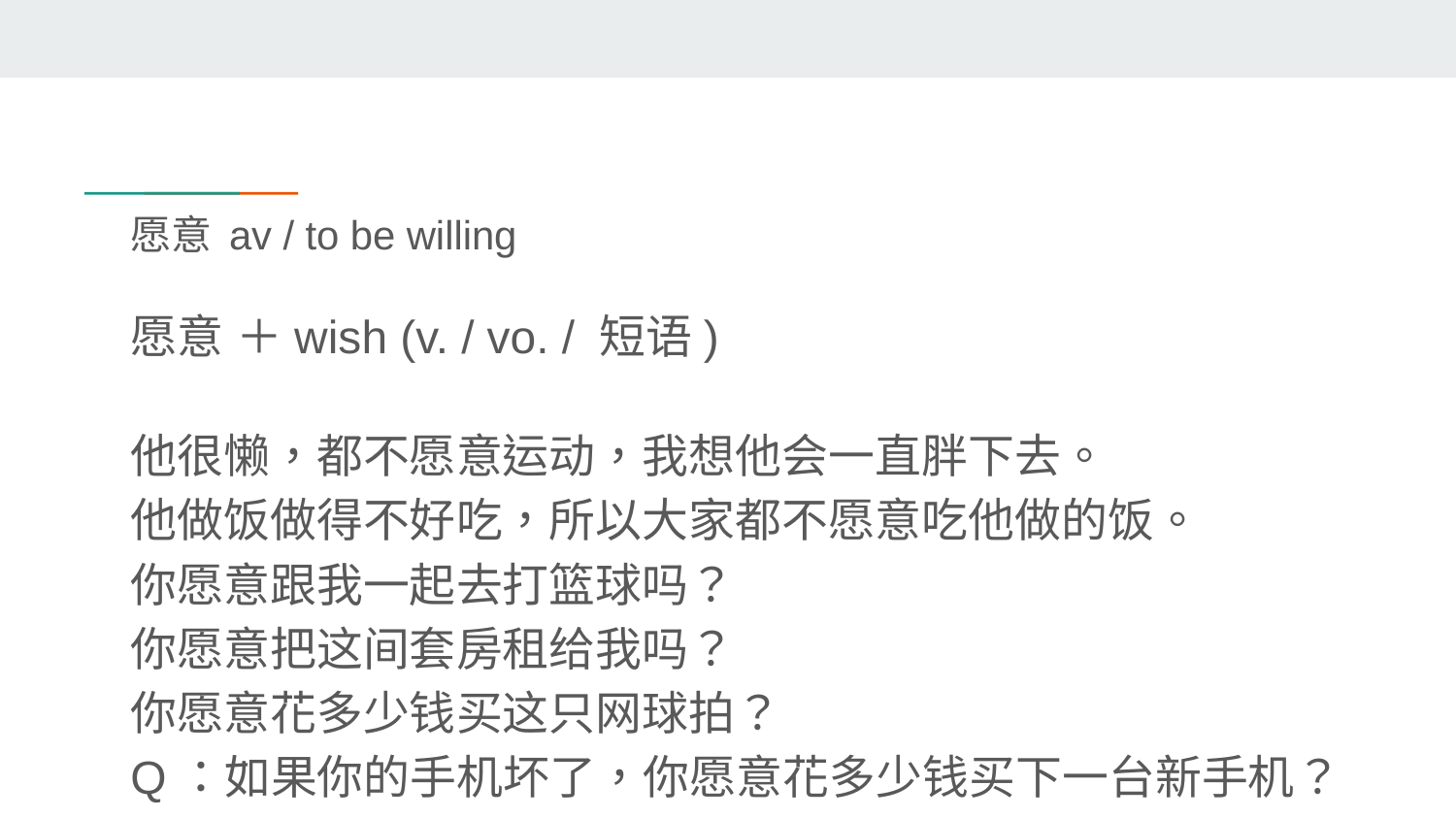

# 愿意 av / to be willing

愿意 ＋wish (v. / vo. / 短语)
他很懒，都不愿意运动，我想他会一直胖下去。
他做饭做得不好吃，所以大家都不愿意吃他做的饭。
你愿意跟我一起去打篮球吗？
你愿意把这间套房租给我吗？
你愿意花多少钱买这只网球拍？
Q：如果你的手机坏了，你愿意花多少钱买下一台新手机？